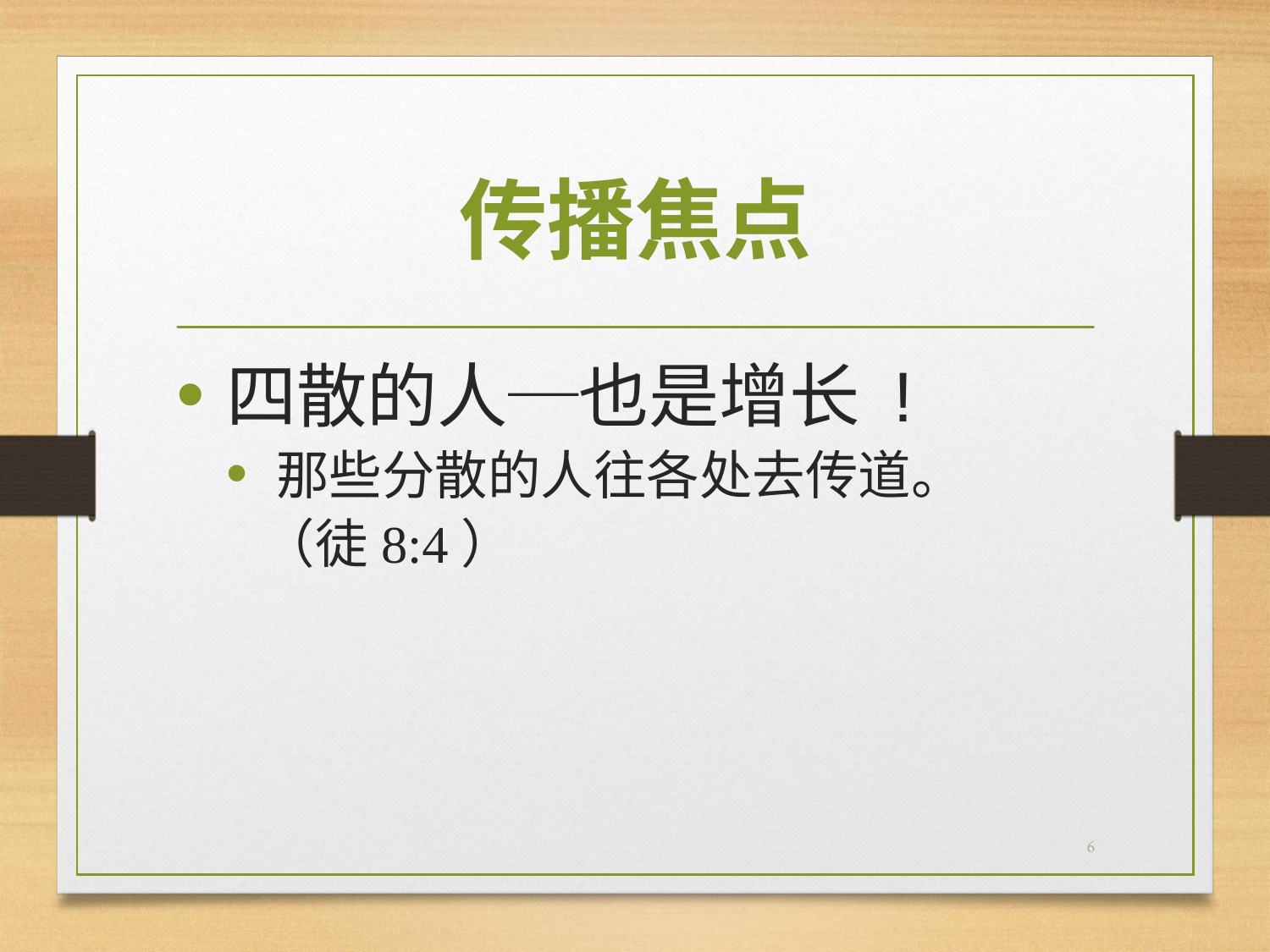

# 传播焦点
四散的人─也是增长 !
那些分散的人往各处去传道。
  （徒8:4）

6